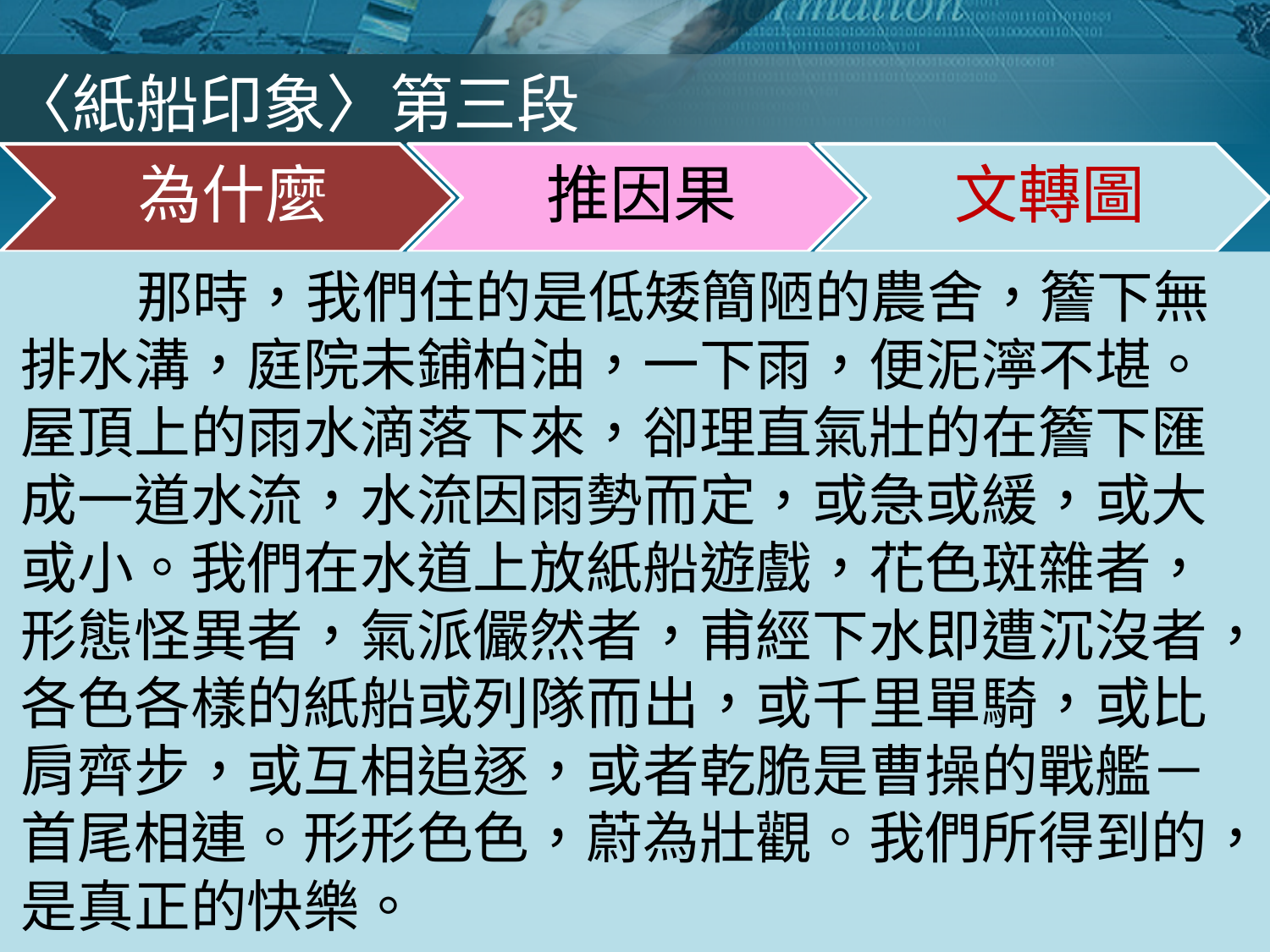

〈紙船印象〉第三段
為什麼
推因果
文轉圖

        那時，我們住的是低矮簡陋的農舍，簷下無排水溝，庭院未鋪柏油，一下雨，便泥濘不堪。屋頂上的雨水滴落下來，卻理直氣壯的在簷下匯成一道水流，水流因雨勢而定，或急或緩，或大或小。我們在水道上放紙船遊戲，花色斑雜者，形態怪異者，氣派儼然者，甫經下水即遭沉沒者，各色各樣的紙船或列隊而出，或千里單騎，或比肩齊步，或互相追逐，或者乾脆是曹操的戰艦－首尾相連。形形色色，蔚為壯觀。我們所得到的，是真正的快樂。